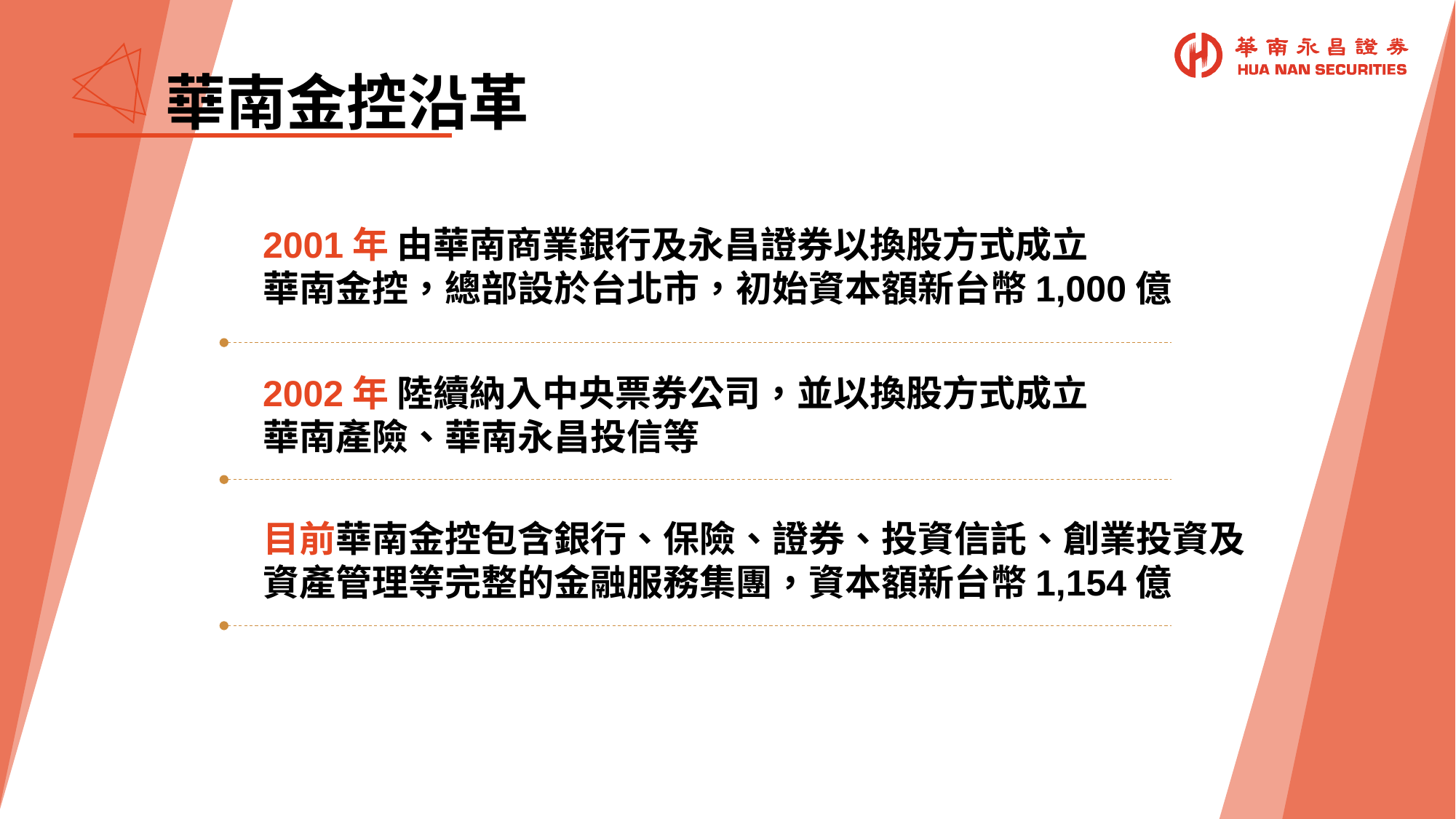

華南金控沿革
2001年 由華南商業銀行及永昌證券以換股方式成立
華南金控，總部設於台北市，初始資本額新台幣1,000億
2002年 陸續納入中央票券公司，並以換股方式成立華南產險、華南永昌投信等
目前華南金控包含銀行、保險、證券、投資信託、創業投資及資產管理等完整的金融服務集團，資本額新台幣1,154億

KEYWORD